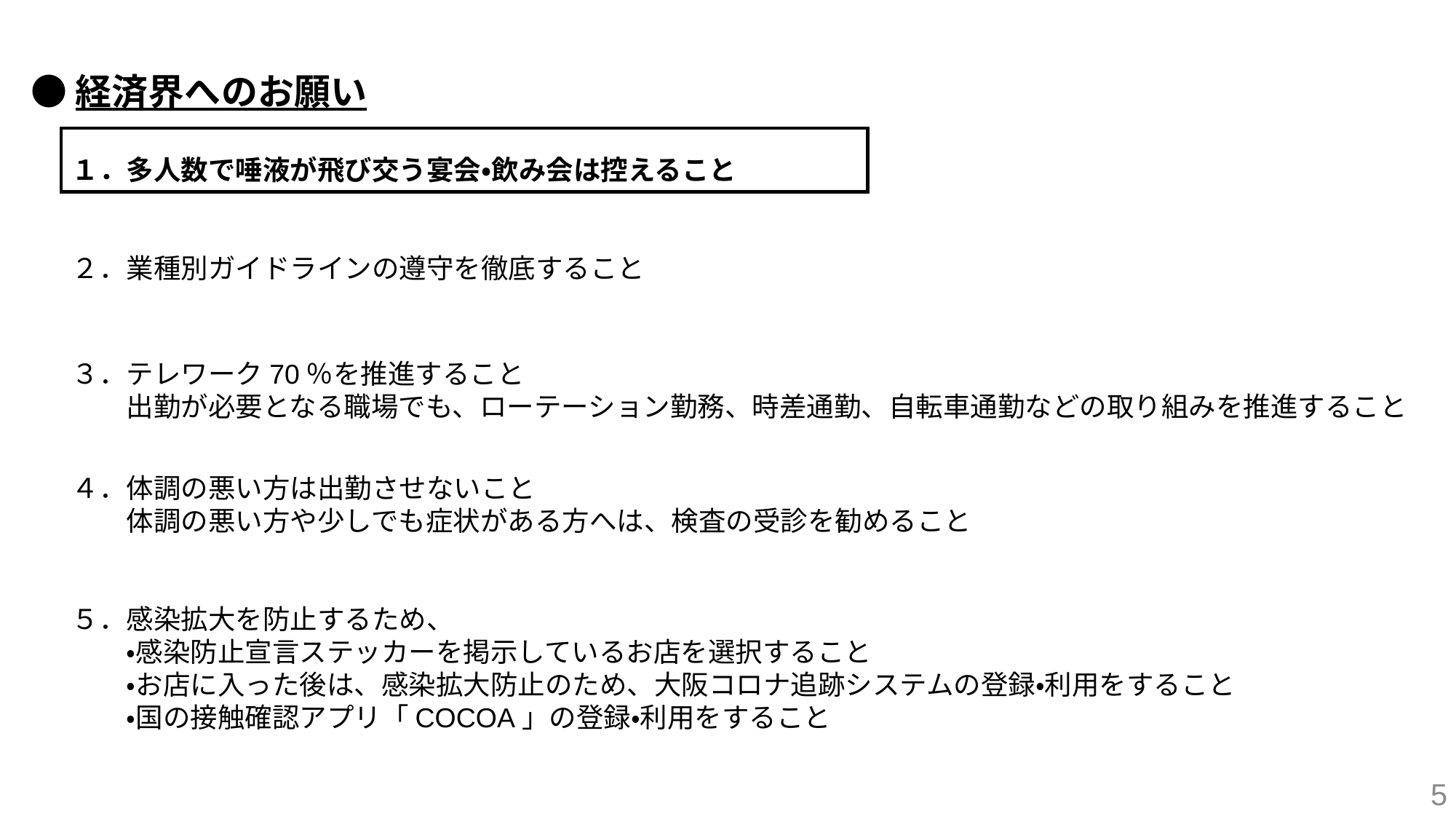

●経済界へのお願い

１．多人数で唾液が飛び交う宴会・飲み会は控えること

２．業種別ガイドラインの遵守を徹底すること

３．テレワーク70％を推進すること
　　出勤が必要となる職場でも、ローテーション勤務、時差通勤、自転車通勤などの取り組みを推進すること

４．体調の悪い方は出勤させないこと
　　体調の悪い方や少しでも症状がある方へは、検査の受診を勧めること

５．感染拡大を防止するため、
　　・感染防止宣言ステッカーを掲示しているお店を選択すること
　　・お店に入った後は、感染拡大防止のため、大阪コロナ追跡システムの登録・利用をすること
　　・国の接触確認アプリ「COCOA」の登録・利用をすること

5